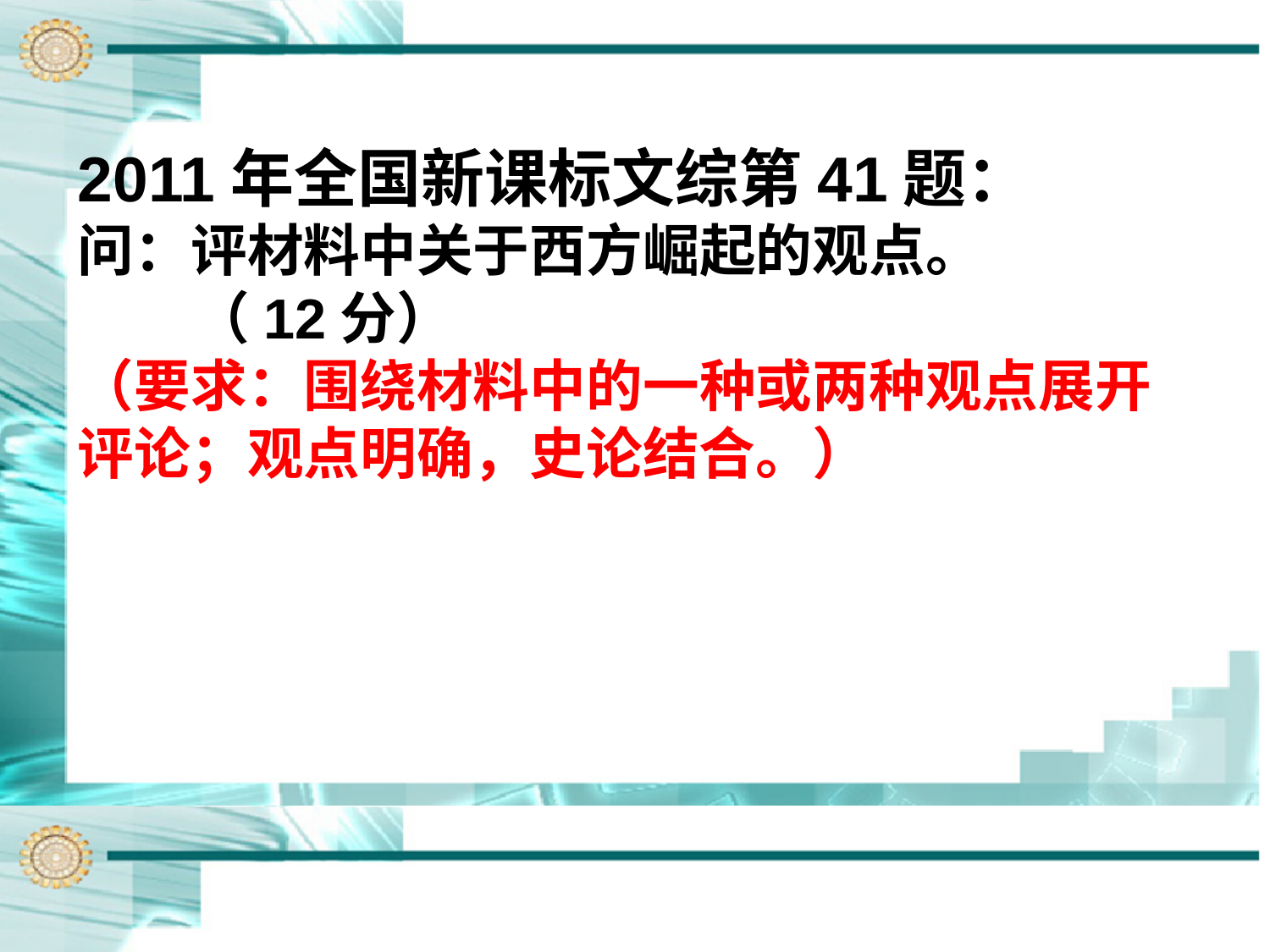

# 2011年全国新课标文综第41题： 问：评材料中关于西方崛起的观点。 （12分） （要求：围绕材料中的一种或两种观点展开评论；观点明确，史论结合。）